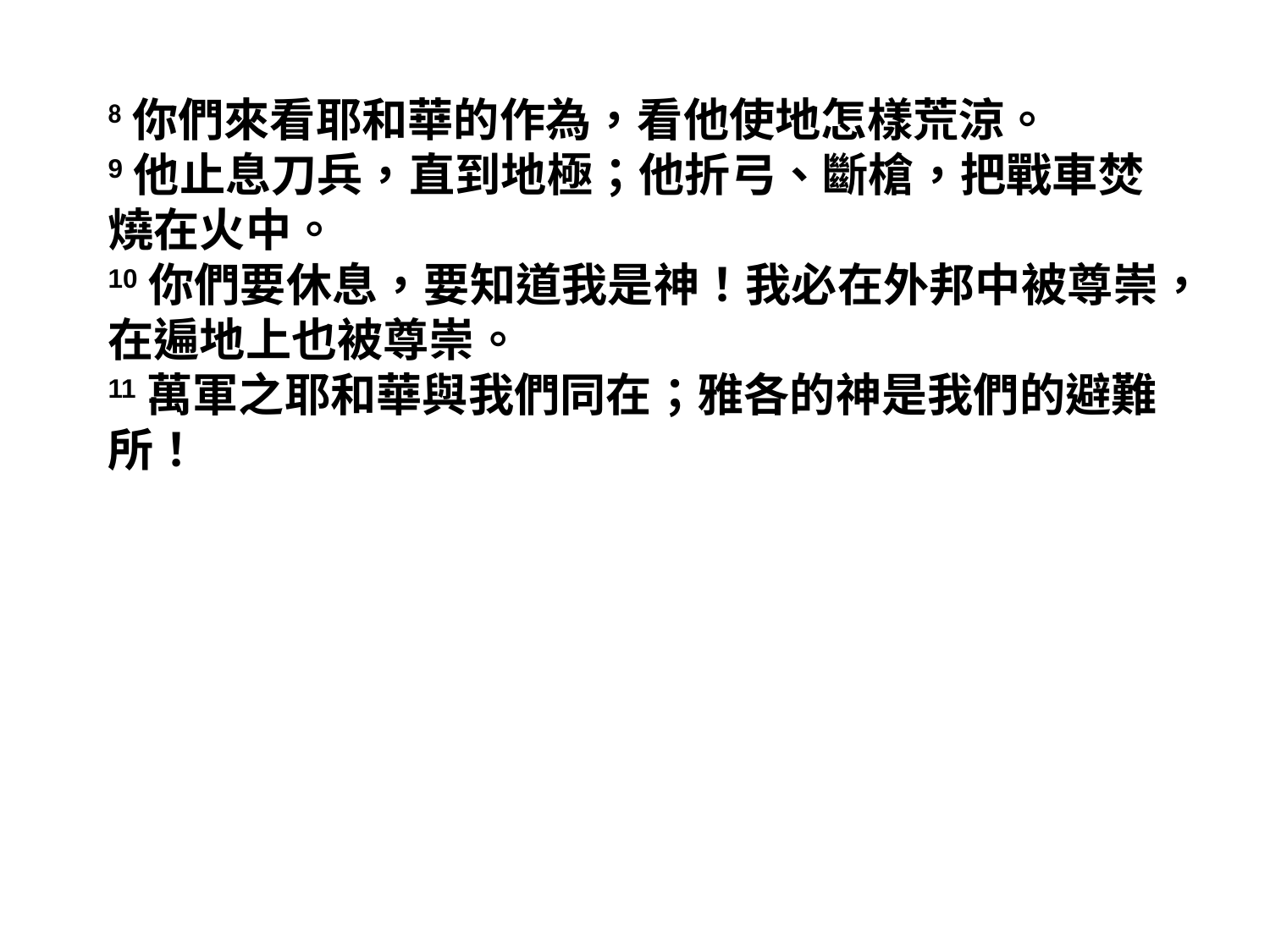

8你們來看耶和華的作為，看他使地怎樣荒涼。
9他止息刀兵，直到地極；他折弓、斷槍，把戰車焚燒在火中。
10你們要休息，要知道我是神！我必在外邦中被尊崇，在遍地上也被尊崇。
11萬軍之耶和華與我們同在；雅各的神是我們的避難所！